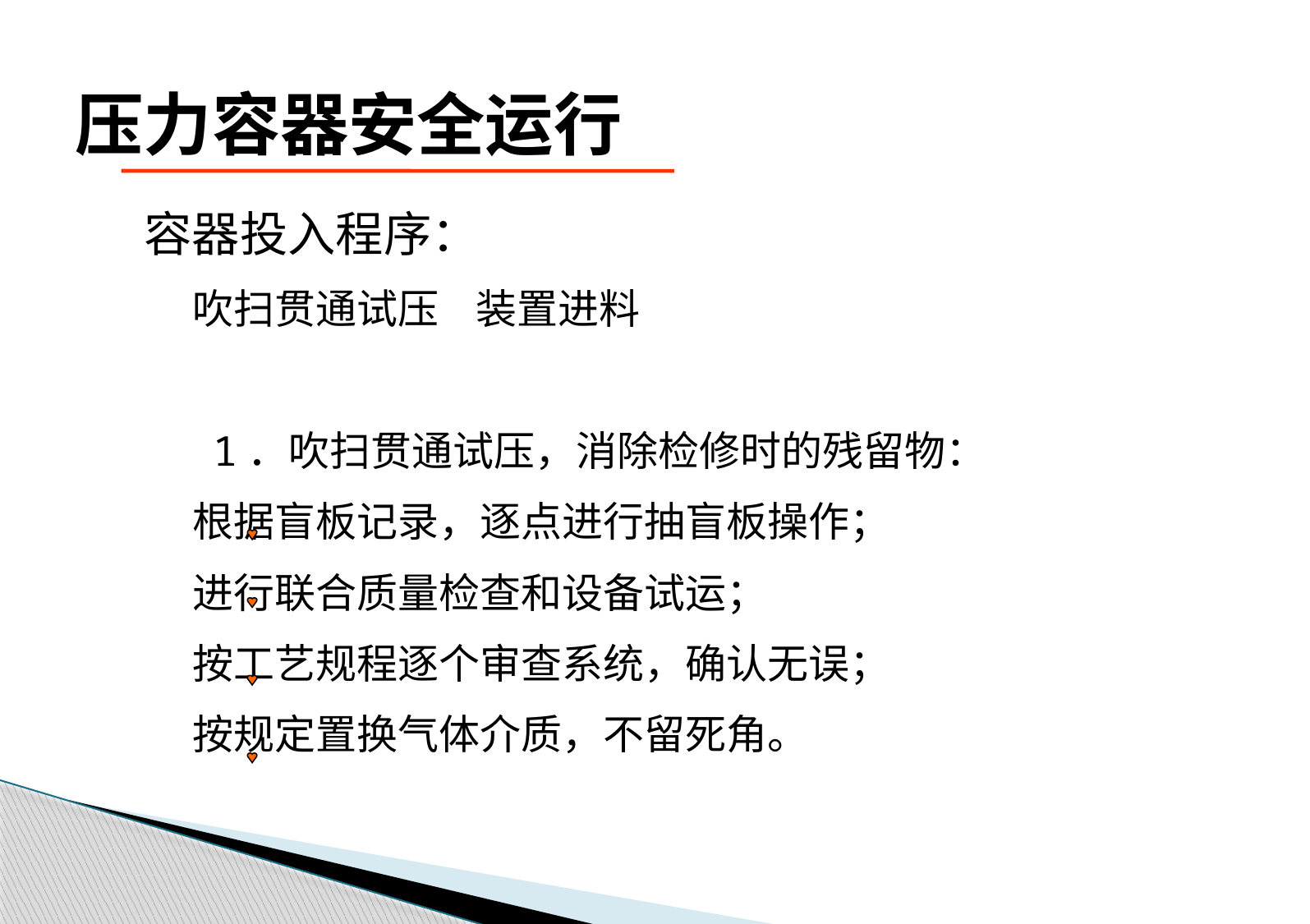

# 压力容器安全运行

    容器投入程序：
          吹扫贯通试压    装置进料

     1．吹扫贯通试压，消除检修时的残留物：
          根据盲板记录，逐点进行抽盲板操作；
          进行联合质量检查和设备试运；
          按工艺规程逐个审查系统，确认无误；
          按规定置换气体介质，不留死角。